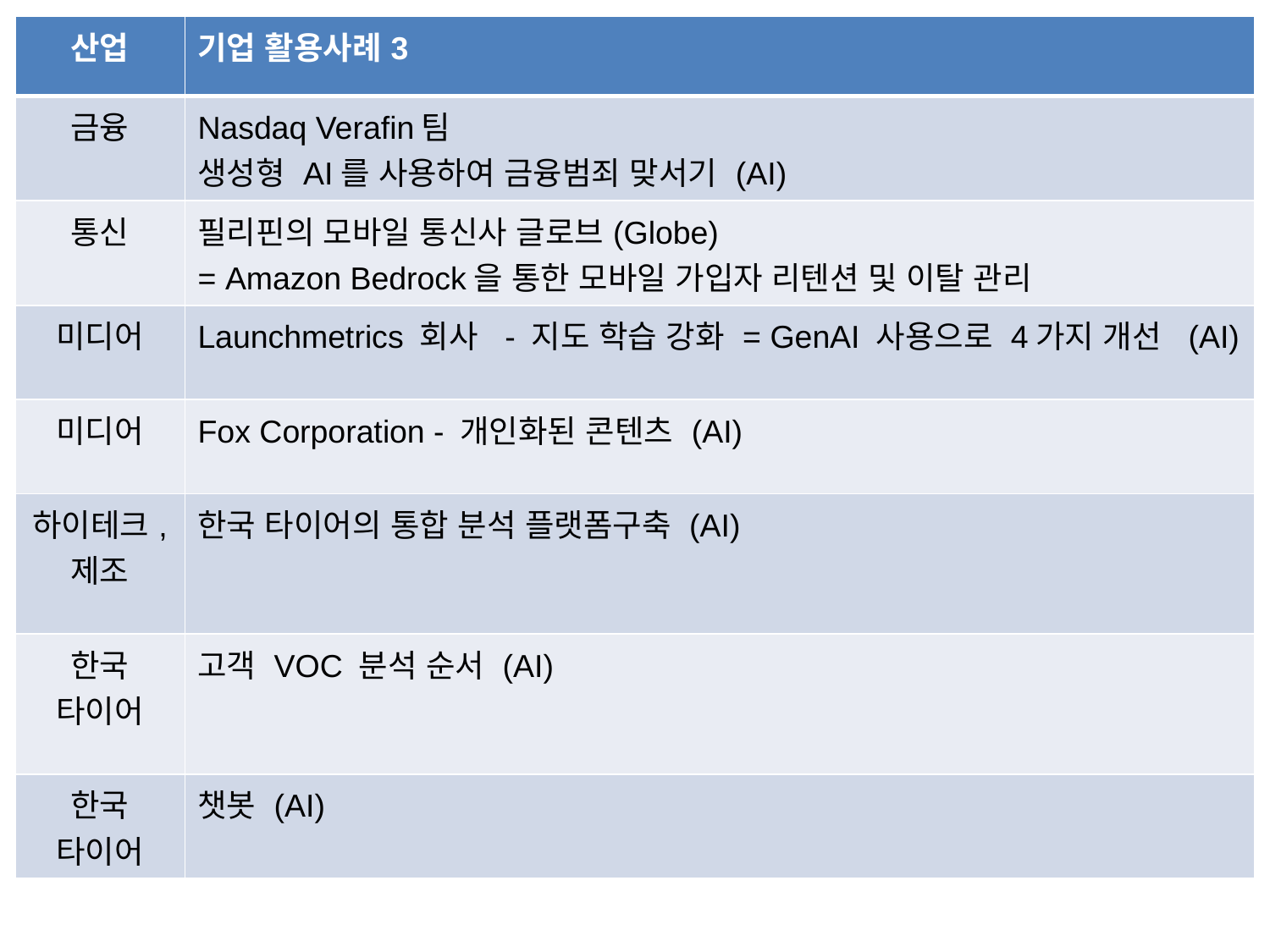

| 산업 | 기업 활용사례3 |
| --- | --- |
| 금융 | Nasdaq Verafin팀 생성형 AI를 사용하여 금융범죄 맞서기 (AI) |
| 통신 | 필리핀의 모바일 통신사 글로브(Globe) = Amazon Bedrock을 통한 모바일 가입자 리텐션 및 이탈 관리 |
| 미디어 | Launchmetrics 회사  - 지도 학습 강화 = GenAI 사용으로 4가지 개선  (AI) |
| 미디어 | Fox Corporation - 개인화된 콘텐츠 (AI) |
| 하이테크, 제조 | 한국 타이어의 통합 분석 플랫폼구축 (AI) |
| 한국 타이어 | 고객 VOC 분석 순서 (AI) |
| 한국 타이어 | 챗봇 (AI) |